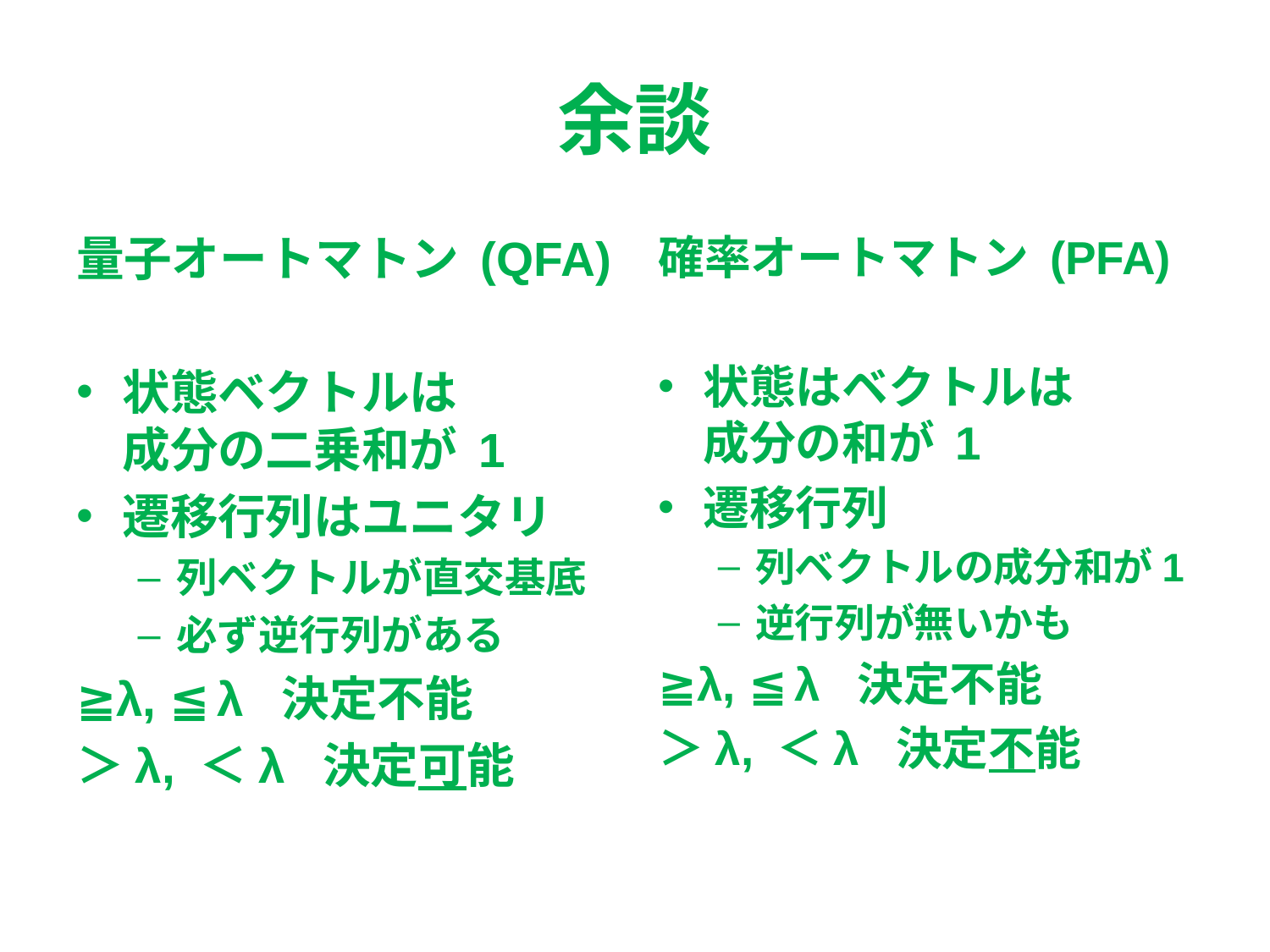

# 余談
量子オートマトン (QFA)

状態ベクトルは
成分の二乗和が 1
遷移行列はユニタリ
列ベクトルが直交基底
必ず逆行列がある
≧λ, ≦λ  決定不能
＞λ, ＜λ  決定可能
確率オートマトン (PFA)

状態はベクトルは
成分の和が 1
遷移行列
列ベクトルの成分和が1
逆行列が無いかも
≧λ, ≦λ  決定不能
＞λ, ＜λ  決定不能